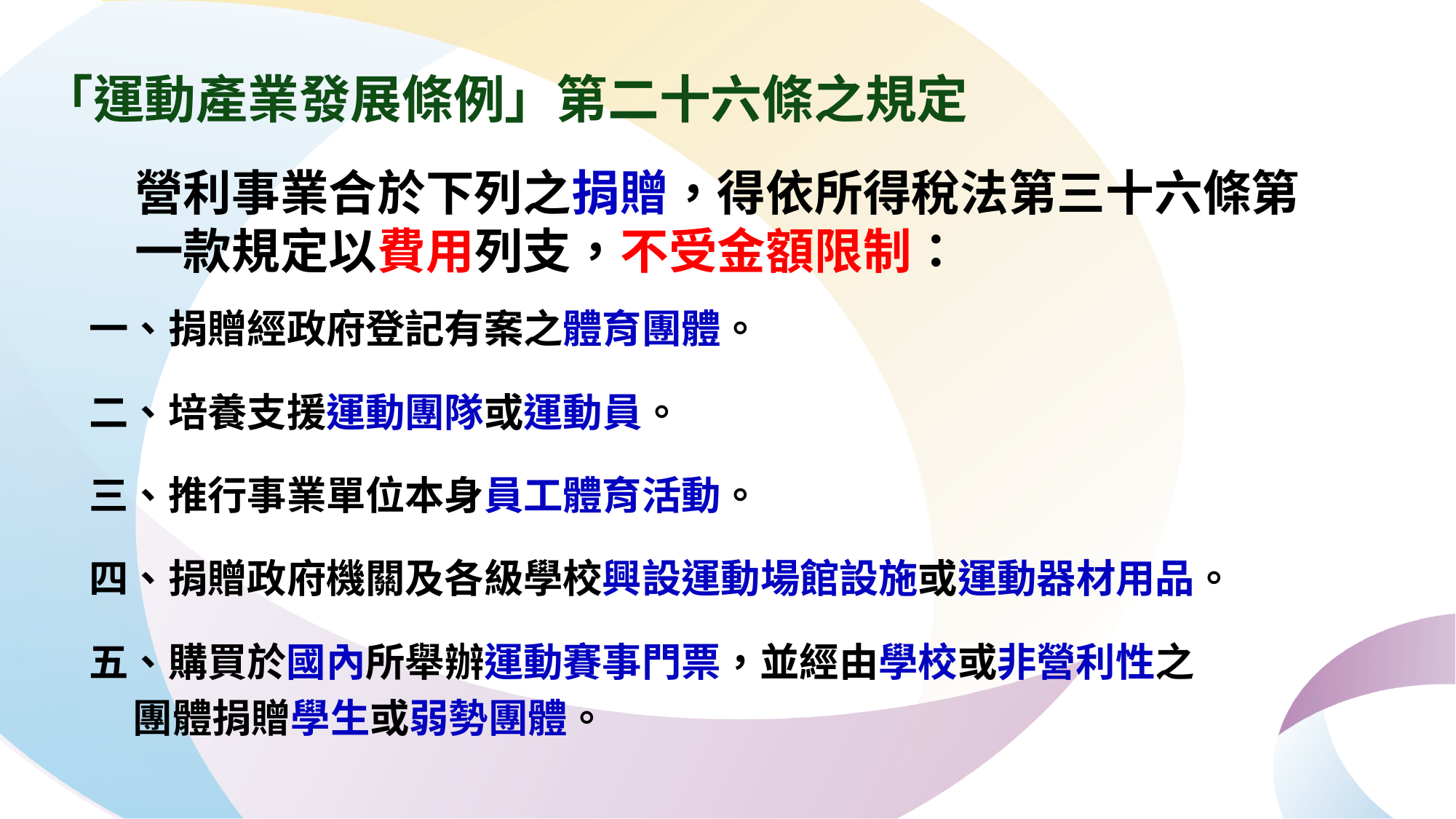

「運動產業發展條例」第二十六條之規定

#
營利事業合於下列之捐贈，得依所得稅法第三十六條第一款規定以費用列支，不受金額限制：

一、捐贈經政府登記有案之體育團體。

二、培養支援運動團隊或運動員。

三、推行事業單位本身員工體育活動。

四、捐贈政府機關及各級學校興設運動場館設施或運動器材用品。

五、購買於國內所舉辦運動賽事門票，並經由學校或非營利性之
    團體捐贈學生或弱勢團體。